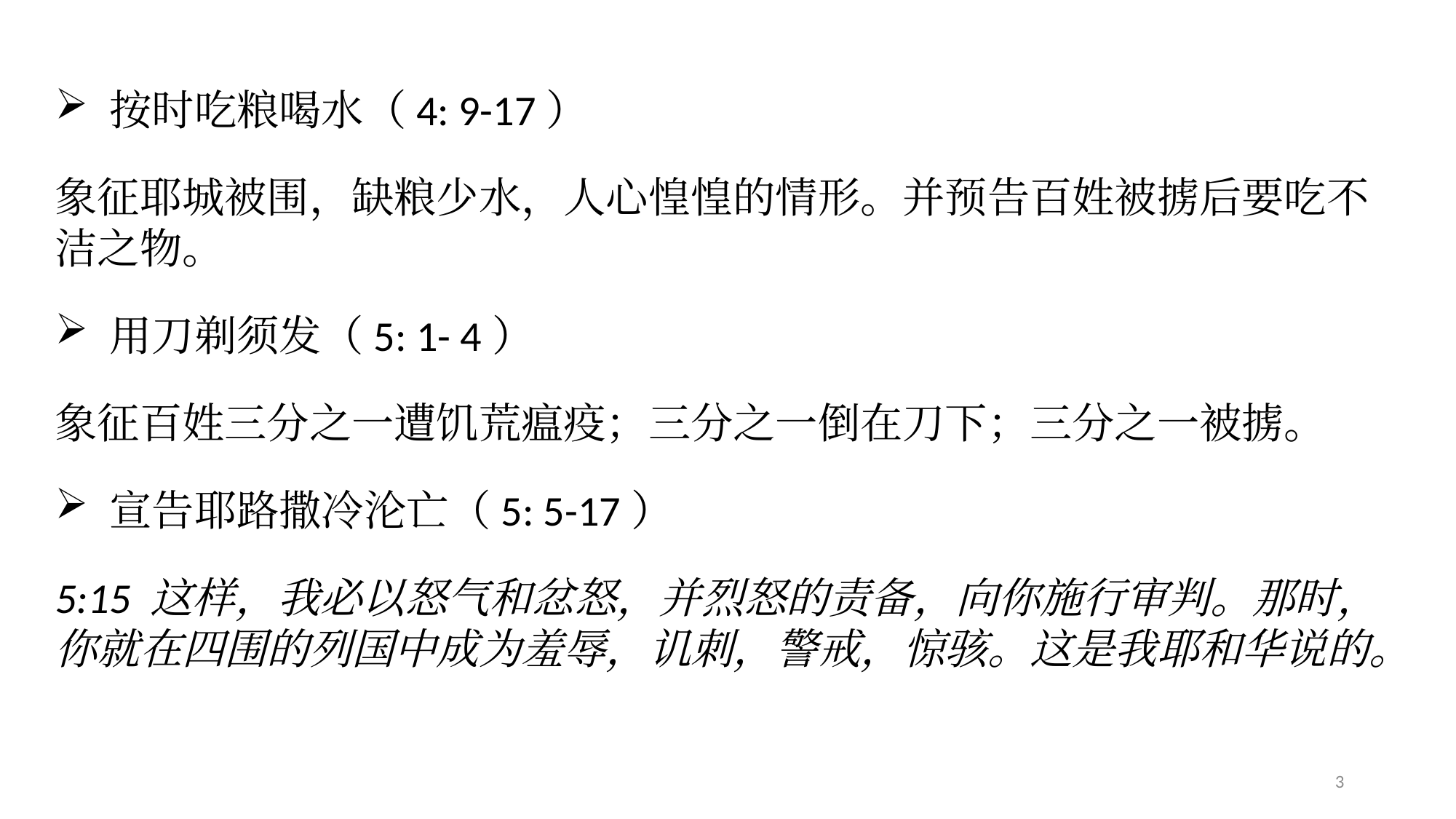

按时吃粮喝水（4: 9-17）
象征耶城被围，缺粮少水，人心惶惶的情形。并预告百姓被掳后要吃不洁之物。
用刀剃须发（5: 1- 4）
象征百姓三分之一遭饥荒瘟疫；三分之一倒在刀下；三分之一被掳。
宣告耶路撒冷沦亡（5: 5-17）
5:15 这样，我必以怒气和忿怒，并烈怒的责备，向你施行审判。那时，你就在四围的列国中成为羞辱，讥刺，警戒，惊骇。这是我耶和华说的。
3